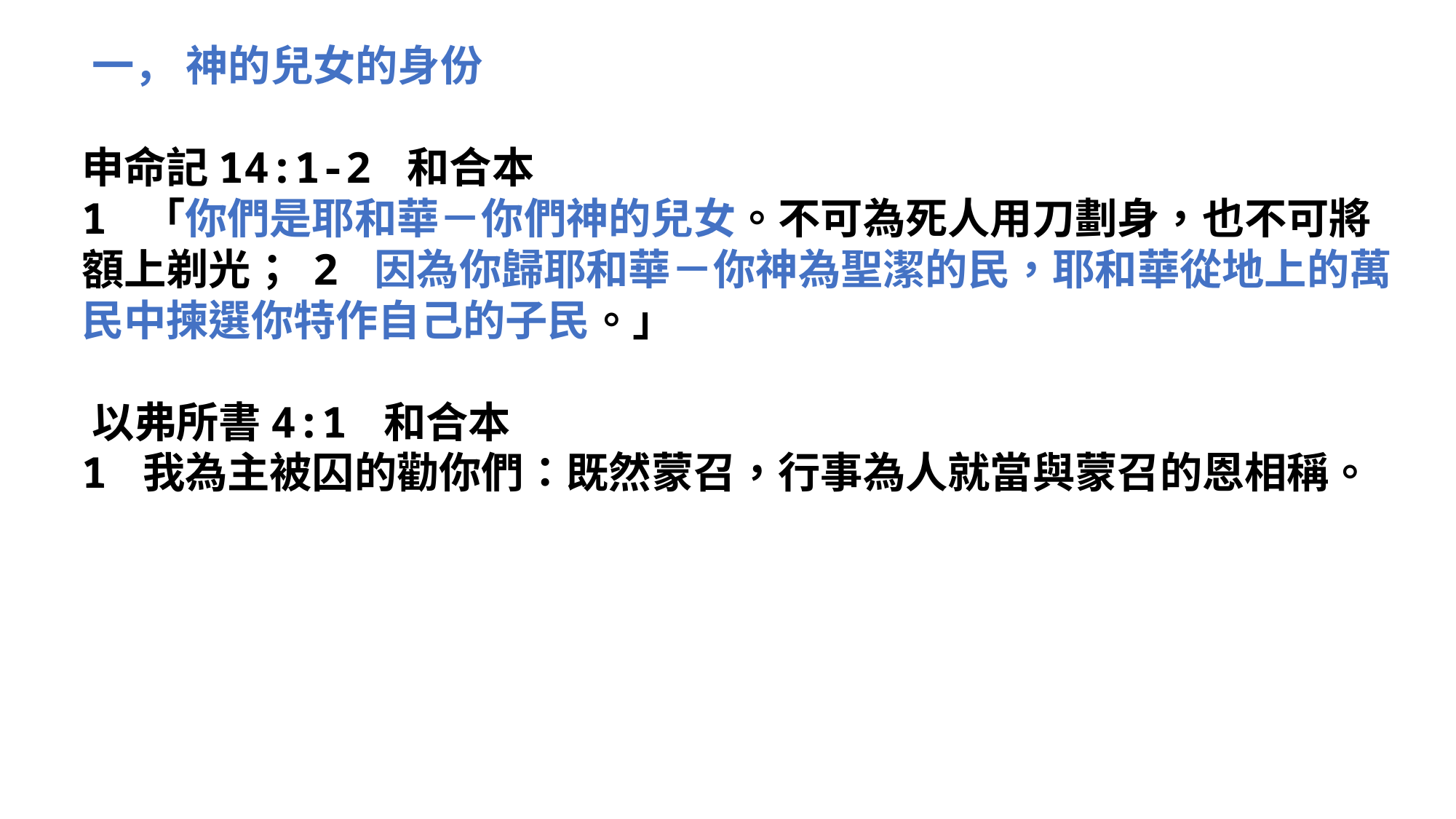

‪‪‪‪一， 神的兒女的身份

申命記‬14:1-2 和合本
1 「你們是耶和華－你們神的兒女。不可為死人用刀劃身，也不可將額上剃光； 2 因為你歸耶和華－你神為聖潔的民，耶和華從地上的萬民中揀選你特作自己的子民。」

‪以弗所書‬4:1 和合本
1 我為主被囚的勸你們：既然蒙召，行事為人就當與蒙召的恩相稱。